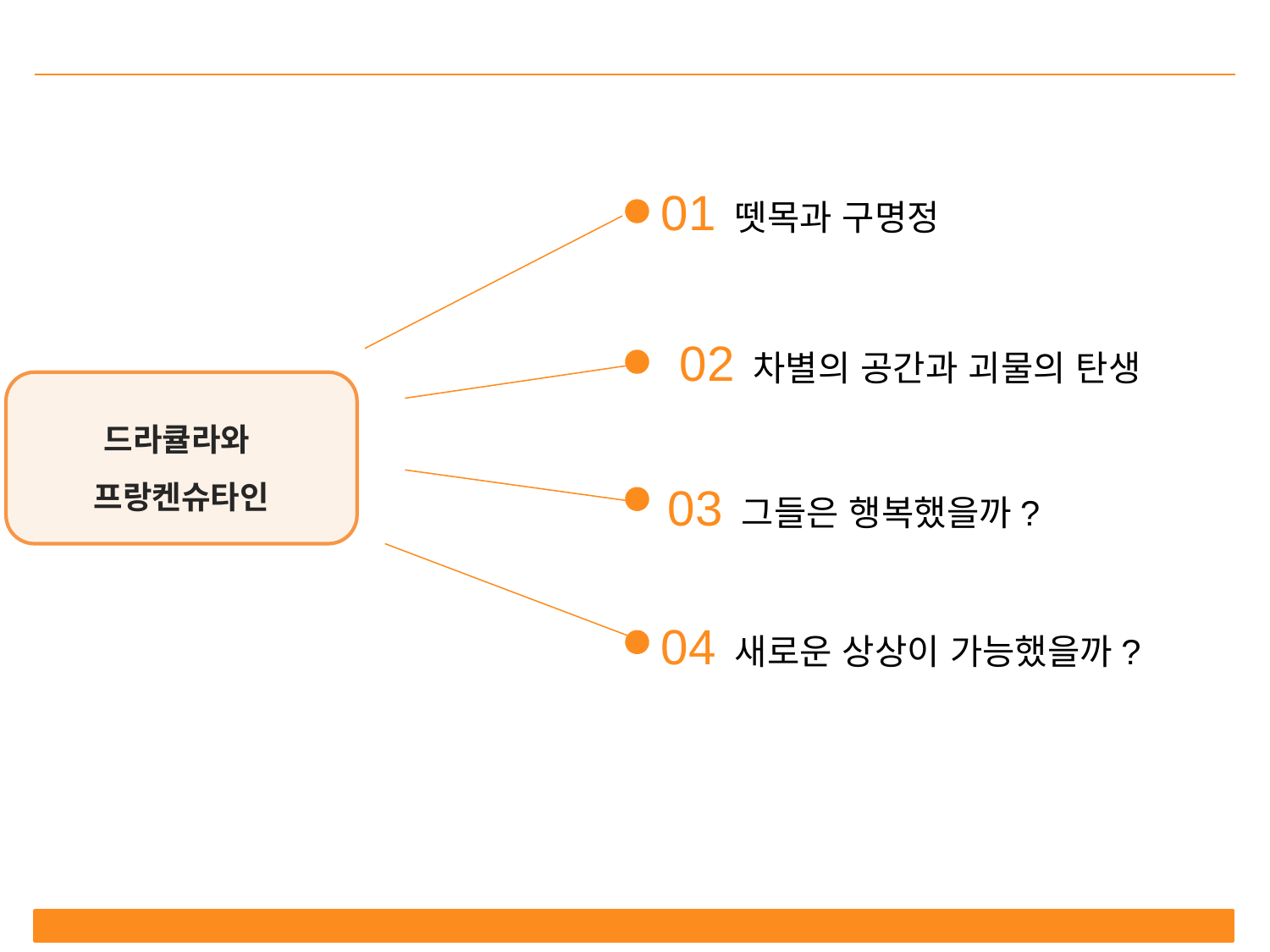

01 뗏목과 구명정

02 차별의 공간과 괴물의 탄생

03 그들은 행복했을까?

04 새로운 상상이 가능했을까?
드라큘라와
프랑켄슈타인